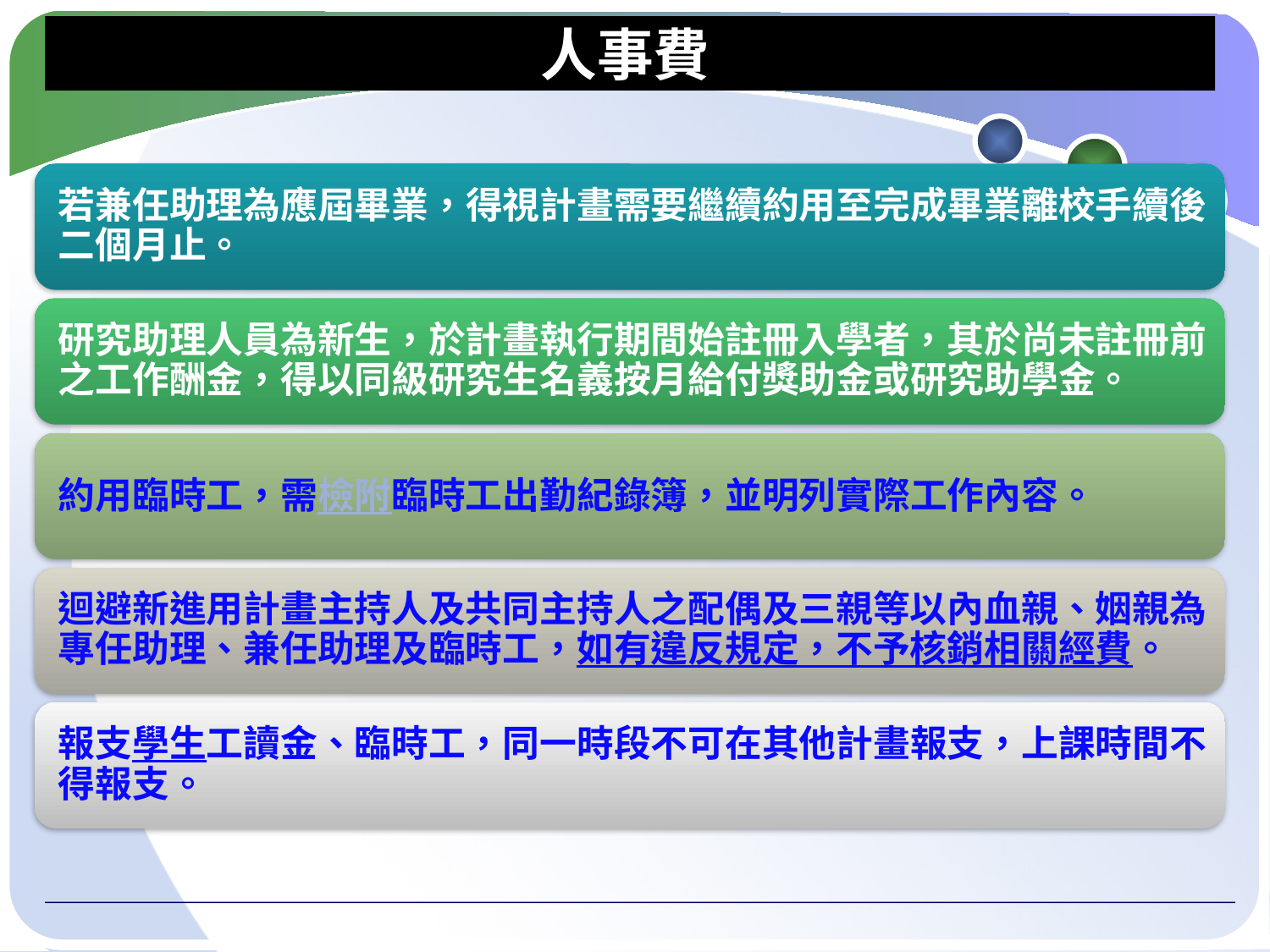

# 人事費
若兼任助理為應屆畢業，得視計畫需要繼續約用至完成畢業離校手續後二個月止。
研究助理人員為新生，於計畫執行期間始註冊入學者，其於尚未註冊前之工作酬金，得以同級研究生名義按月給付獎助金或研究助學金。
約用臨時工，需檢附臨時工出勤紀錄簿，並明列實際工作內容。
迴避新進用計畫主持人及共同主持人之配偶及三親等以內血親、姻親為專任助理、兼任助理及臨時工，如有違反規定，不予核銷相關經費。
報支學生工讀金、臨時工，同一時段不可在其他計畫報支，上課時間不得報支。